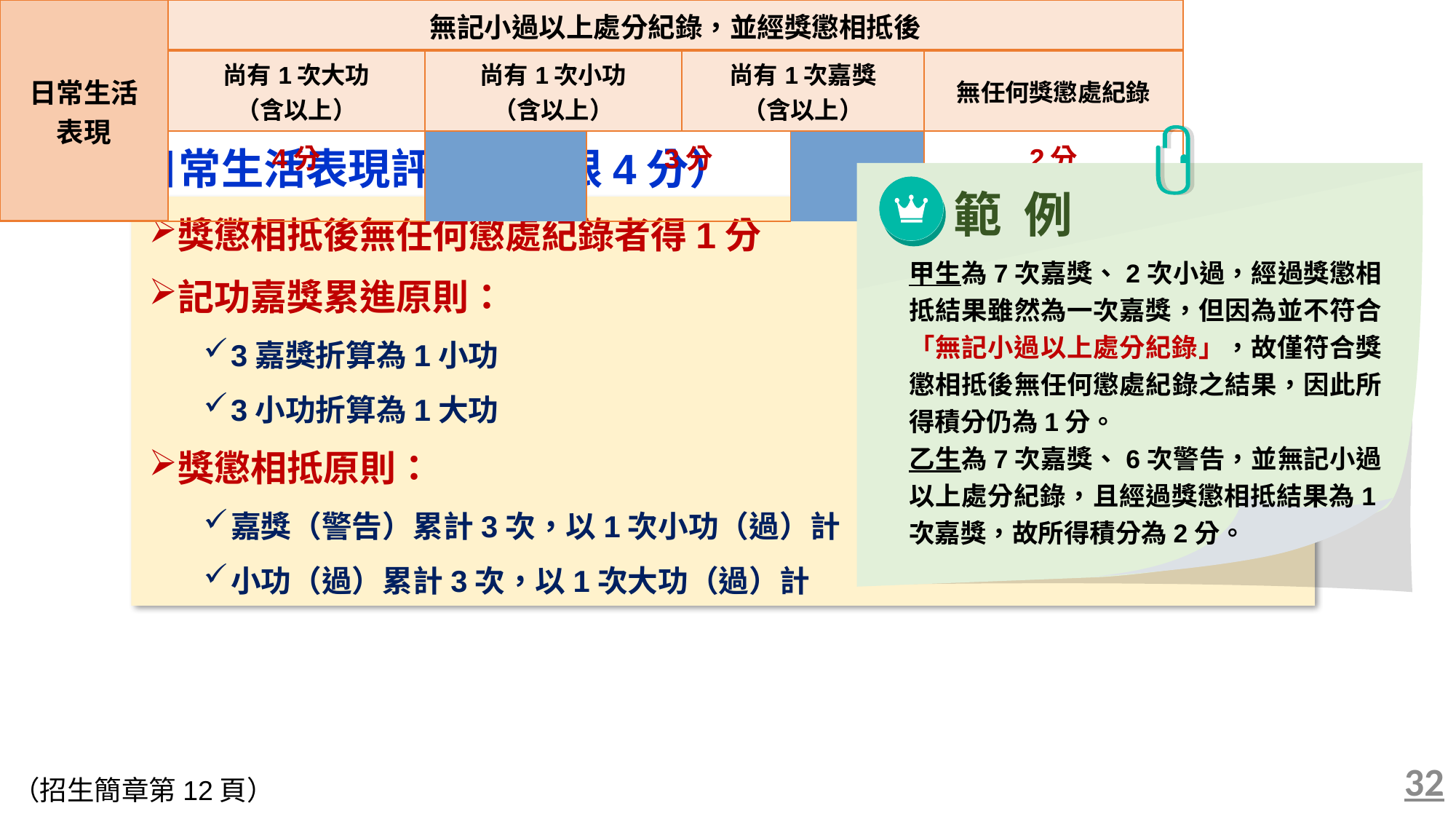

(柒) 、成績採計與計算-多元學習表現（4/10）

範  例
甲生為7次嘉獎、2次小過，經過獎懲相抵結果雖然為一次嘉獎，但因為並不符合「無記小過以上處分紀錄」，故僅符合獎懲相抵後無任何懲處紀錄之結果，因此所得積分仍為1分。
乙生為7次嘉獎、6次警告，並無記小過以上處分紀錄，且經過獎懲相抵結果為1次嘉獎，故所得積分為2分。

日常生活表現評量（上限4分）
獎懲相抵後無任何懲處紀錄者得1分
記功嘉獎累進原則：
3嘉獎折算為1小功
3小功折算為1大功
獎懲相抵原則：
嘉獎（警告）累計3次，以1次小功（過）計
小功（過）累計3次，以1次大功（過）計

| 日常生活 表現 | 無記小過以上處分紀錄，並經獎懲相抵後 |  |  |  |  |  |  |  |  |  |  |  |
| --- | --- | --- | --- | --- | --- | --- | --- | --- | --- | --- | --- | --- |
|  | 尚有1次大功 （含以上） |  |  | 尚有1次小功 （含以上） |  |  |  | 尚有1次嘉獎 （含以上） |  |  |  | 無任何獎懲處紀錄 |
|  | 4分 |  |  | 3分 |  |  |  | 2分 |  |  |  | 1分 |
32
（招生簡章第12頁）